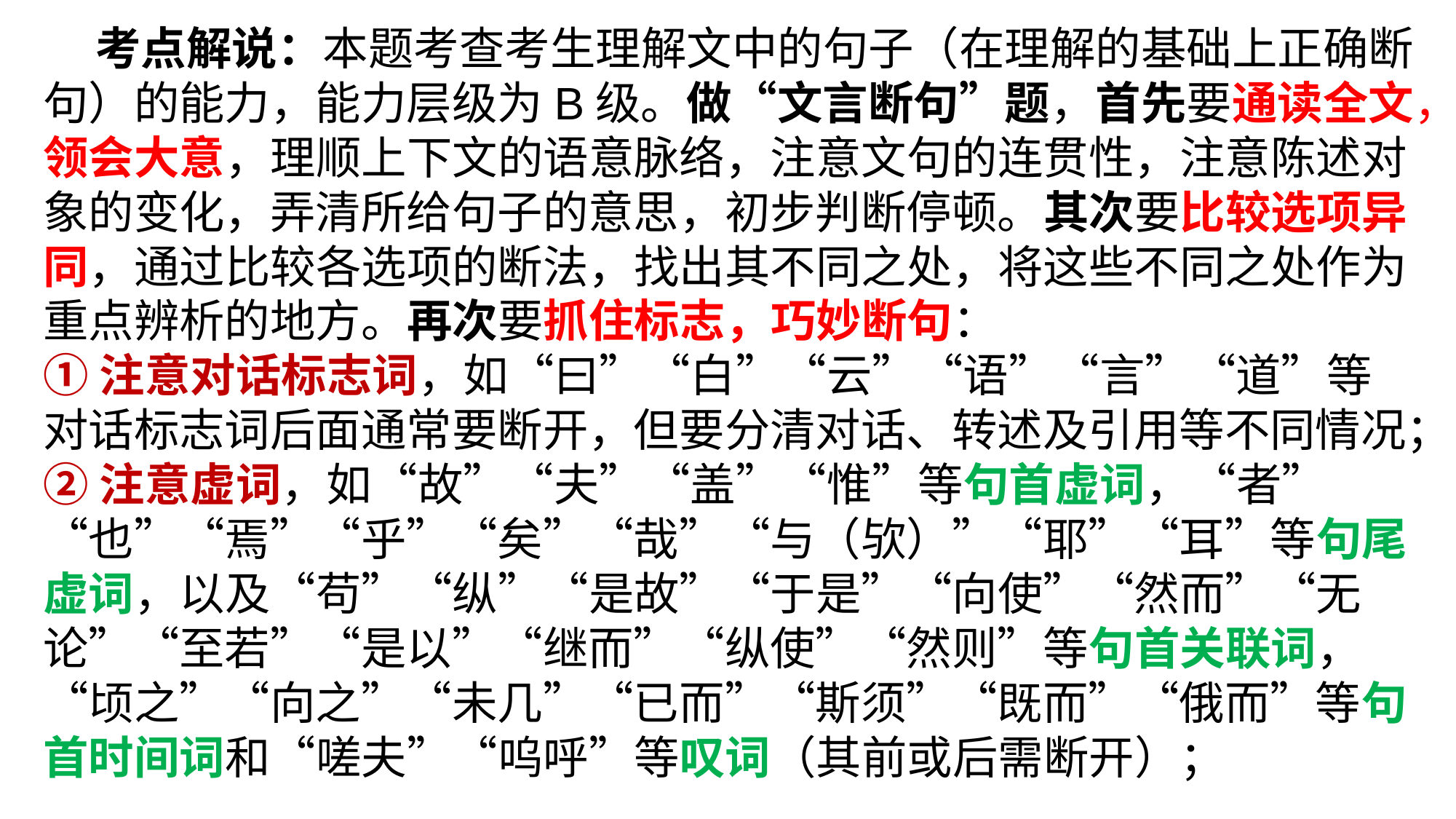

考点解说：本题考查考生理解文中的句子（在理解的基础上正确断句）的能力，能力层级为B级。做“文言断句”题，首先要通读全文，领会大意，理顺上下文的语意脉络，注意文句的连贯性，注意陈述对象的变化，弄清所给句子的意思，初步判断停顿。其次要比较选项异同，通过比较各选项的断法，找出其不同之处，将这些不同之处作为重点辨析的地方。再次要抓住标志，巧妙断句：
①注意对话标志词，如“曰”“白”“云”“语”“言”“道”等对话标志词后面通常要断开，但要分清对话、转述及引用等不同情况；
②注意虚词，如“故”“夫”“盖”“惟”等句首虚词，“者”“也”“焉”“乎”“矣”“哉”“与（欤）”“耶”“耳”等句尾虚词，以及“苟”“纵”“是故”“于是”“向使”“然而”“无论”“至若”“是以”“继而”“纵使”“然则”等句首关联词，“顷之”“向之”“未几”“已而”“斯须”“既而”“俄而”等句首时间词和“嗟夫”“呜呼”等叹词（其前或后需断开）；